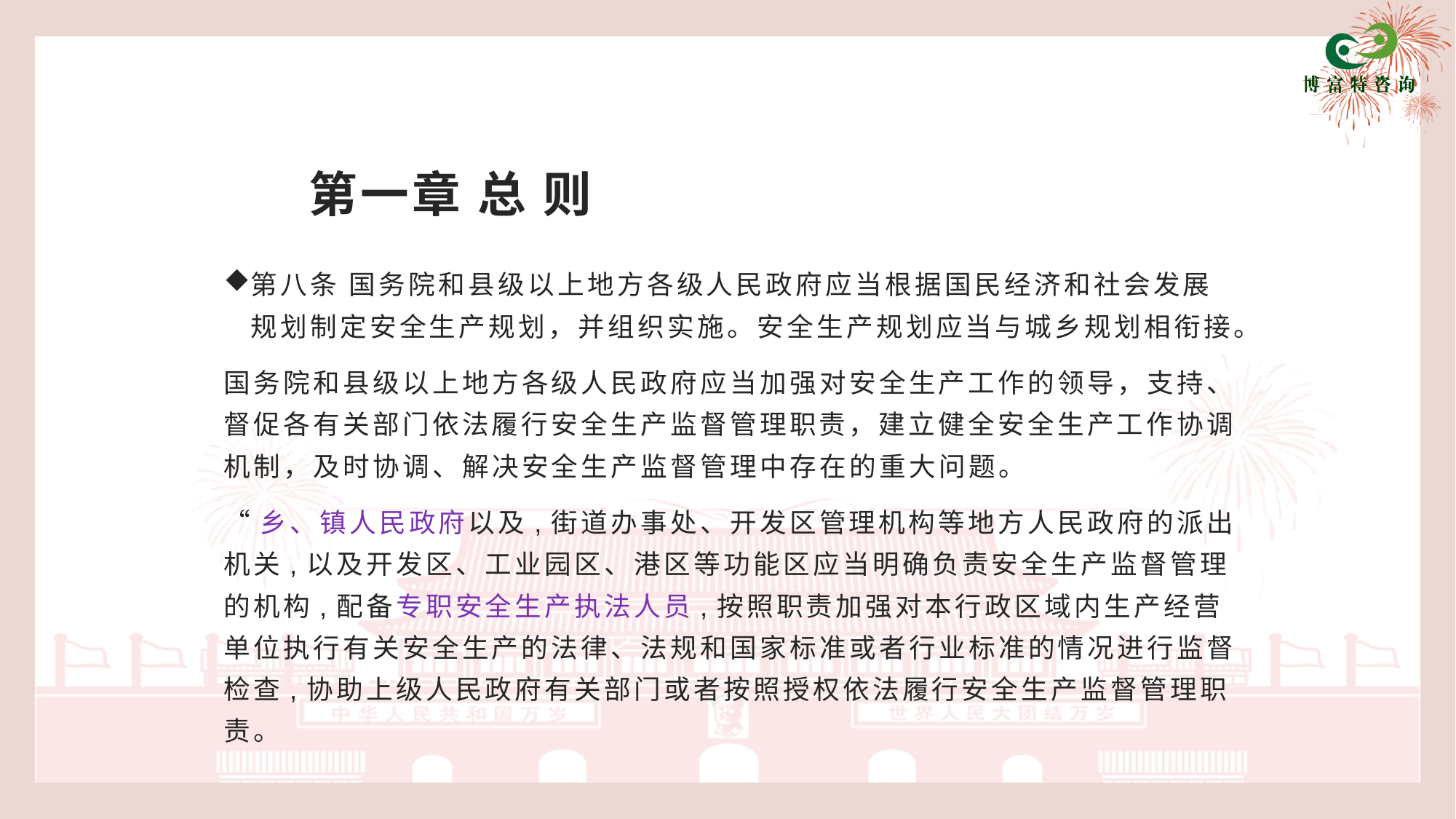

# 第一章 总 则
第八条 国务院和县级以上地方各级人民政府应当根据国民经济和社会发展规划制定安全生产规划，并组织实施。安全生产规划应当与城乡规划相衔接。
国务院和县级以上地方各级人民政府应当加强对安全生产工作的领导，支持、督促各有关部门依法履行安全生产监督管理职责，建立健全安全生产工作协调机制，及时协调、解决安全生产监督管理中存在的重大问题。
“乡、镇人民政府以及,街道办事处、开发区管理机构等地方人民政府的派出机关,以及开发区、工业园区、港区等功能区应当明确负责安全生产监督管理的机构,配备专职安全生产执法人员,按照职责加强对本行政区域内生产经营单位执行有关安全生产的法律、法规和国家标准或者行业标准的情况进行监督检查,协助上级人民政府有关部门或者按照授权依法履行安全生产监督管理职责。